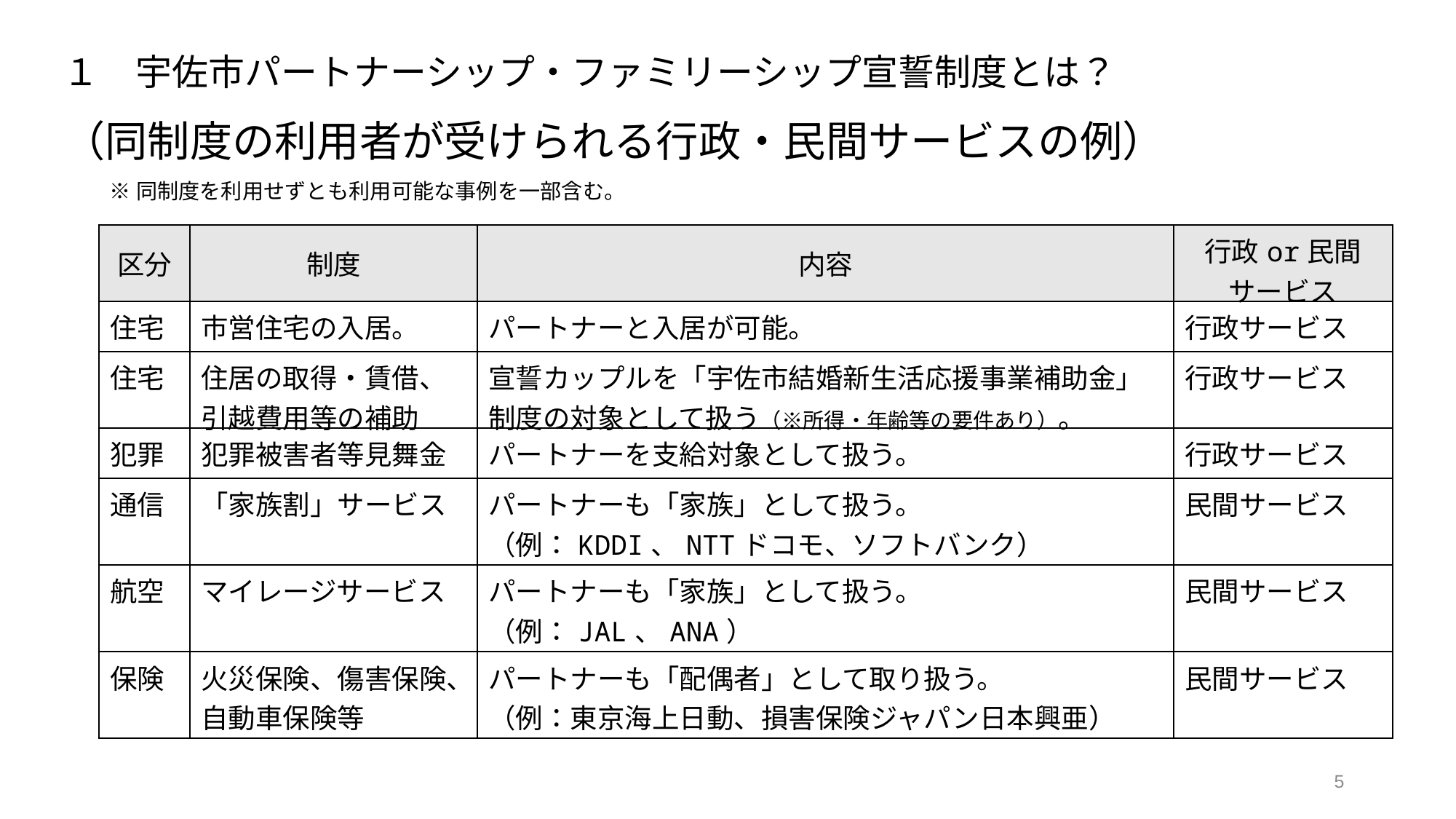

１　宇佐市パートナーシップ・ファミリーシップ宣誓制度とは？

（同制度の利用者が受けられる行政・民間サービスの例）
※同制度を利用せずとも利用可能な事例を一部含む。
| 区分 | 制度 | 内容 | 行政or民間 サービス |
| --- | --- | --- | --- |
| 住宅 | 市営住宅の入居。 | パートナーと入居が可能。 | 行政サービス |
| 住宅 | 住居の取得・賃借、引越費用等の補助 | 宣誓カップルを「宇佐市結婚新生活応援事業補助金」制度の対象として扱う（※所得・年齢等の要件あり）。 | 行政サービス |
| 犯罪 | 犯罪被害者等見舞金 | パートナーを支給対象として扱う。 | 行政サービス |
| 通信 | 「家族割」サービス | パートナーも「家族」として扱う。 （例：KDDI、NTTドコモ、ソフトバンク） | 民間サービス |
| 航空 | マイレージサービス | パートナーも「家族」として扱う。 （例：JAL、ANA） | 民間サービス |
| 保険 | 火災保険、傷害保険、自動車保険等 | パートナーも「配偶者」として取り扱う。 （例：東京海上日動、損害保険ジャパン日本興亜） | 民間サービス |
5